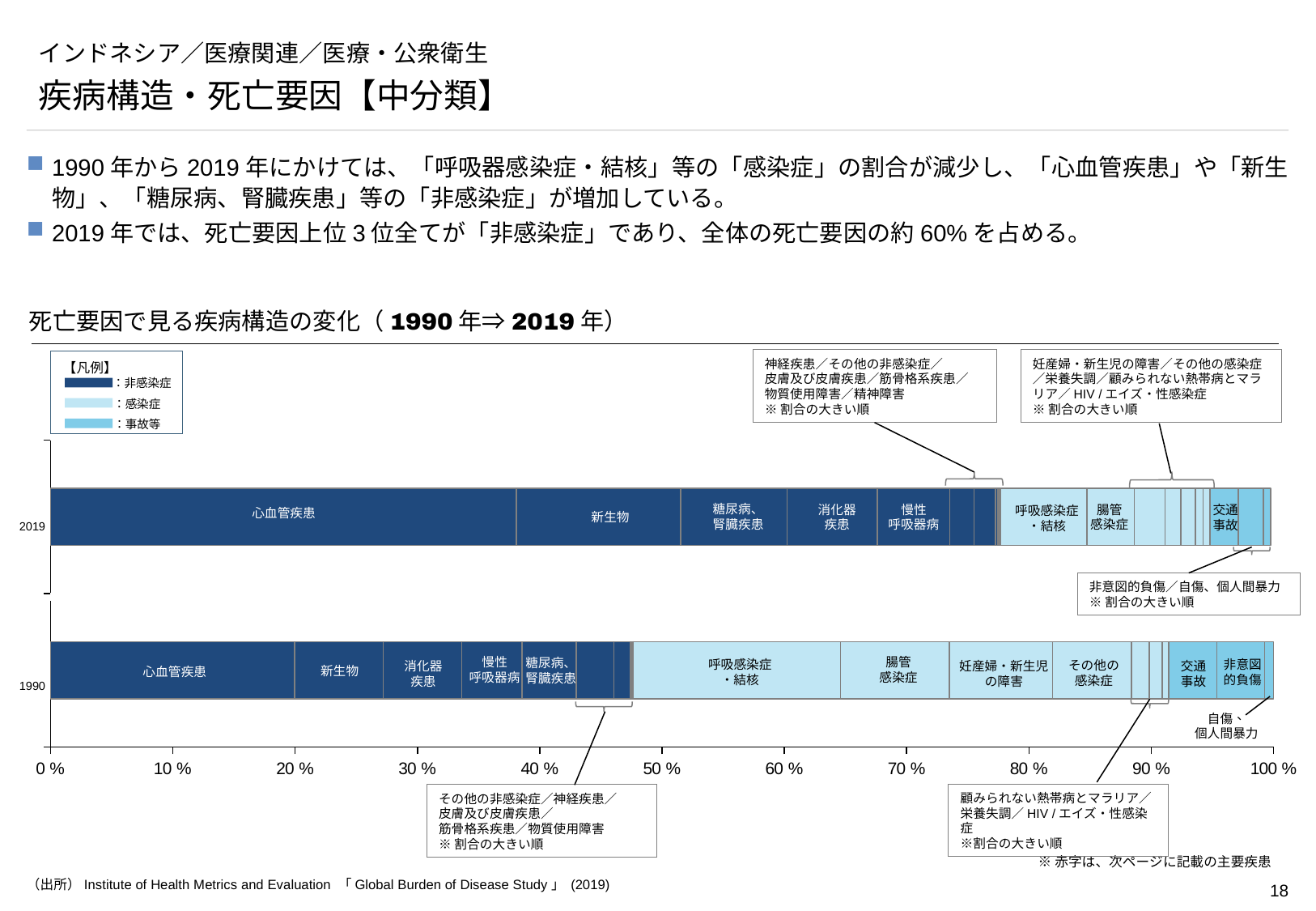

# インドネシア／医療関連／医療・公衆衛生
疾病構造・死亡要因【中分類】
1990年から2019年にかけては、「呼吸器感染症・結核」等の「感染症」の割合が減少し、「心血管疾患」や「新生物」、「糖尿病、腎臓疾患」等の「非感染症」が増加している。
2019年では、死亡要因上位3位全てが「非感染症」であり、全体の死亡要因の約60%を占める。
死亡要因で見る疾病構造の変化（1990年⇒2019年）
神経疾患／その他の非感染症／
皮膚及び皮膚疾患／筋骨格系疾患／
物質使用障害／精神障害
※割合の大きい順
妊産婦・新生児の障害／その他の感染症／栄養失調／顧みられない熱帯病とマラリア／HIV /エイズ・性感染症
※割合の大きい順
【凡例】
：非感染症

：感染症

：事故等

### Chart

| Category |  |  |  |  |  |  |  |  |  |  |  |  |  |  |  |  |  |  |  |  |  |
|---|---|---|---|---|---|---|---|---|---|---|---|---|---|---|---|---|---|---|---|---|---|

糖尿病、
腎臓疾患
消化器
疾患
慢性
呼吸器病
腸管
感染症
交通
事故
呼吸感染症
・結核
心血管疾患
新生物
2019

非意図的負傷／自傷、個人間暴力
※割合の大きい順

### Chart

| Category |  |  |  |  |  |  |  |  |  |  |  |  |  |  |  |  |  |  |  |  |  |  |
|---|---|---|---|---|---|---|---|---|---|---|---|---|---|---|---|---|---|---|---|---|---|---|
非意図
的負傷
妊産婦・新生児
の障害
腸管
感染症
慢性
呼吸器病
糖尿病、
腎臓疾患
呼吸感染症
・結核
その他の
感染症
交通
事故
消化器
疾患
新生物
心血管疾患
1990

自傷、
個人間暴力
顧みられない熱帯病とマラリア／
栄養失調／HIV /エイズ・性感染症
※割合の大きい順
その他の非感染症／神経疾患／
皮膚及び皮膚疾患／
筋骨格系疾患／物質使用障害
※割合の大きい順
※赤字は、次ページに記載の主要疾患
（出所）Institute of Health Metrics and Evaluation 「Global Burden of Disease Study」 (2019)